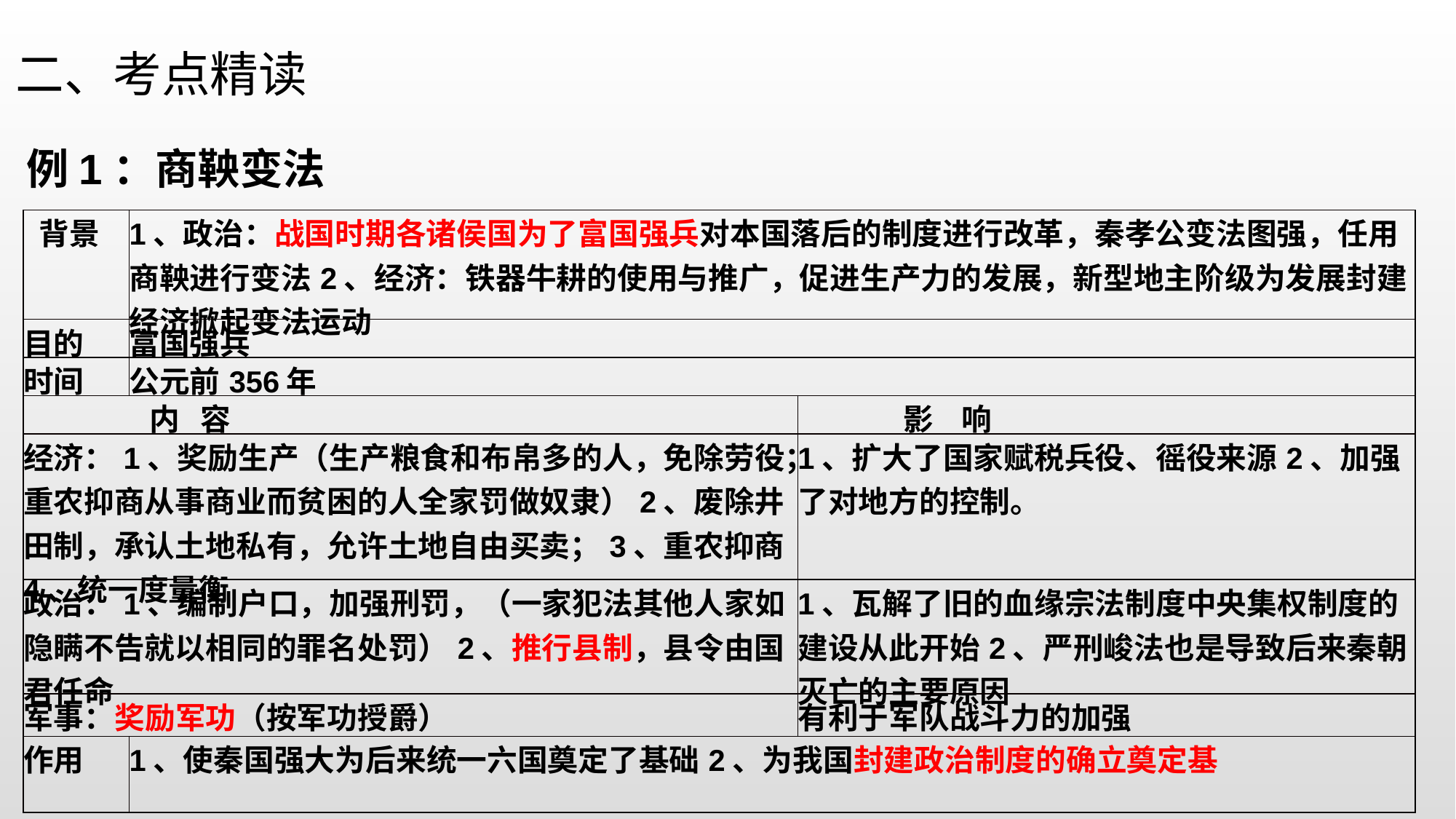

二、考点精读
例1：商鞅变法
| 背景 | 1、政治：战国时期各诸侯国为了富国强兵对本国落后的制度进行改革，秦孝公变法图强，任用商鞅进行变法2、经济：铁器牛耕的使用与推广，促进生产力的发展，新型地主阶级为发展封建经济掀起变法运动 |  |
| --- | --- | --- |
| 目的 | 富国强兵 |  |
| 时间 | 公元前356年 |  |
| 内 容 |  | 影 响 |
| 经济：1、奖励生产（生产粮食和布帛多的人，免除劳役；重农抑商从事商业而贫困的人全家罚做奴隶）2、废除井田制，承认土地私有，允许土地自由买卖；3、重农抑商4、统一度量衡 |  | 1、扩大了国家赋税兵役、徭役来源2、加强了对地方的控制。 |
| 政治：1、编制户口，加强刑罚，（一家犯法其他人家如隐瞒不告就以相同的罪名处罚）2、推行县制，县令由国君任命 |  | 1、瓦解了旧的血缘宗法制度中央集权制度的建设从此开始2、严刑峻法也是导致后来秦朝灭亡的主要原因 |
| 军事：奖励军功（按军功授爵） |  | 有利于军队战斗力的加强 |
| 作用 | 1、使秦国强大为后来统一六国奠定了基础2、为我国封建政治制度的确立奠定基 |  |